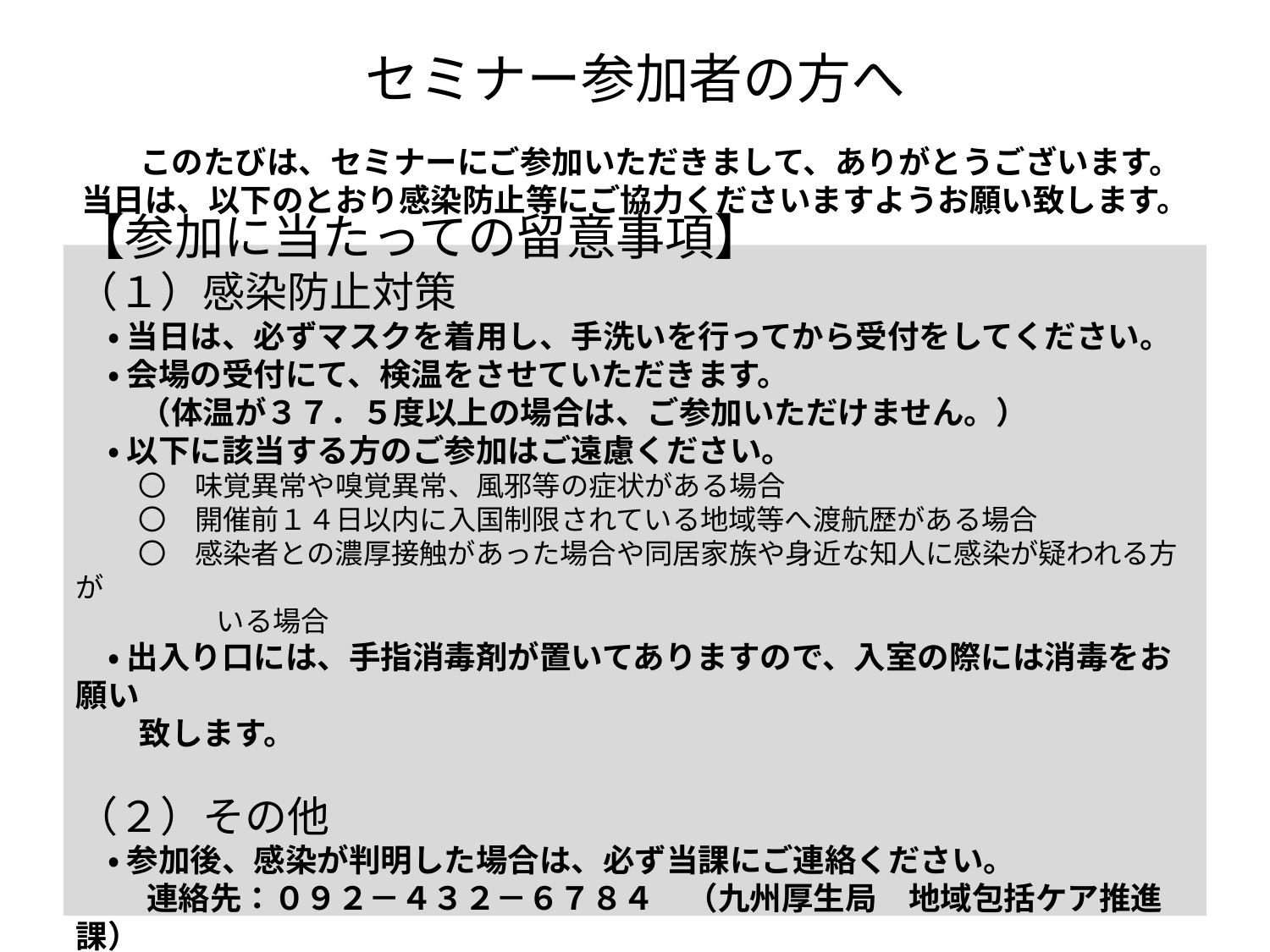

# セミナー参加者の方へ
　　このたびは、セミナーにご参加いただきまして、ありがとうございます。
当日は、以下のとおり感染防止等にご協力くださいますようお願い致します。
【参加に当たっての留意事項】
（１）感染防止対策
　・ 当日は、必ずマスクを着用し、手洗いを行ってから受付をしてください。
　・ 会場の受付にて、検温をさせていただきます。
　　（体温が３７．５度以上の場合は、ご参加いただけません。）
　・ 以下に該当する方のご参加はご遠慮ください。
　　 〇　味覚異常や嗅覚異常、風邪等の症状がある場合
　　 〇　開催前１４日以内に入国制限されている地域等へ渡航歴がある場合
　　 〇　感染者との濃厚接触があった場合や同居家族や身近な知人に感染が疑われる方が
　　　　　いる場合
　・ 出入り口には、手指消毒剤が置いてありますので、入室の際には消毒をお願い
　　致します。

（２）その他
　・ 参加後、感染が判明した場合は、必ず当課にご連絡ください。
　　 連絡先：０９２－４３２－６７８４　（九州厚生局　地域包括ケア推進課）